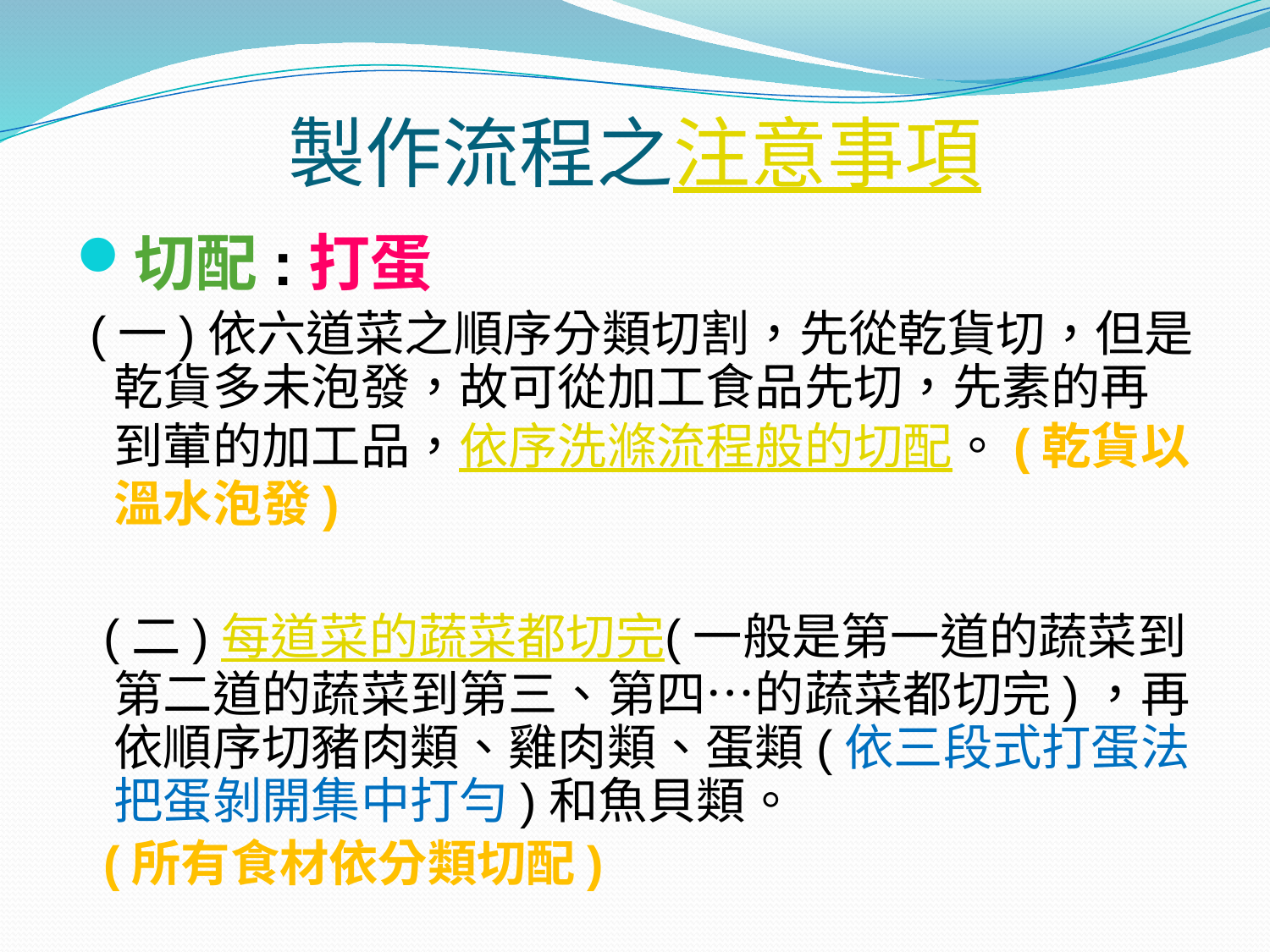

# 製作流程之注意事項
切配:打蛋
 (一)依六道菜之順序分類切割，先從乾貨切，但是乾貨多未泡發，故可從加工食品先切，先素的再到葷的加工品，依序洗滌流程般的切配。(乾貨以溫水泡發)

  (二)每道菜的蔬菜都切完(一般是第一道的蔬菜到第二道的蔬菜到第三、第四…的蔬菜都切完)，再依順序切豬肉類、雞肉類、蛋類(依三段式打蛋法把蛋剝開集中打勻)和魚貝類。
  (所有食材依分類切配)